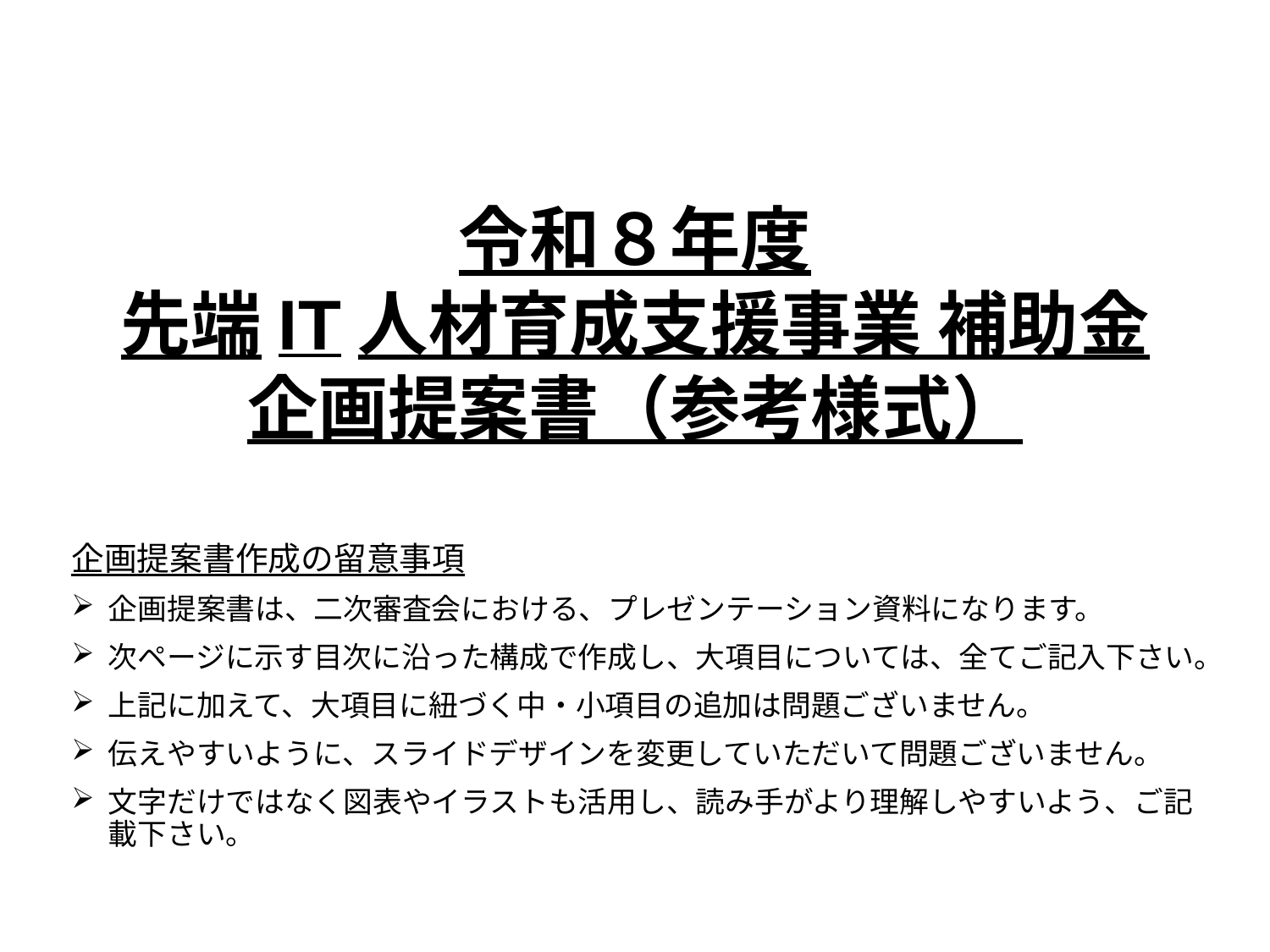

# 令和８年度 先端IT人材育成支援事業 補助金 企画提案書（参考様式）
企画提案書作成の留意事項
企画提案書は、二次審査会における、プレゼンテーション資料になります。
次ページに示す目次に沿った構成で作成し、大項目については、全てご記入下さい。
上記に加えて、大項目に紐づく中・小項目の追加は問題ございません。
伝えやすいように、スライドデザインを変更していただいて問題ございません。
文字だけではなく図表やイラストも活用し、読み手がより理解しやすいよう、ご記載下さい。